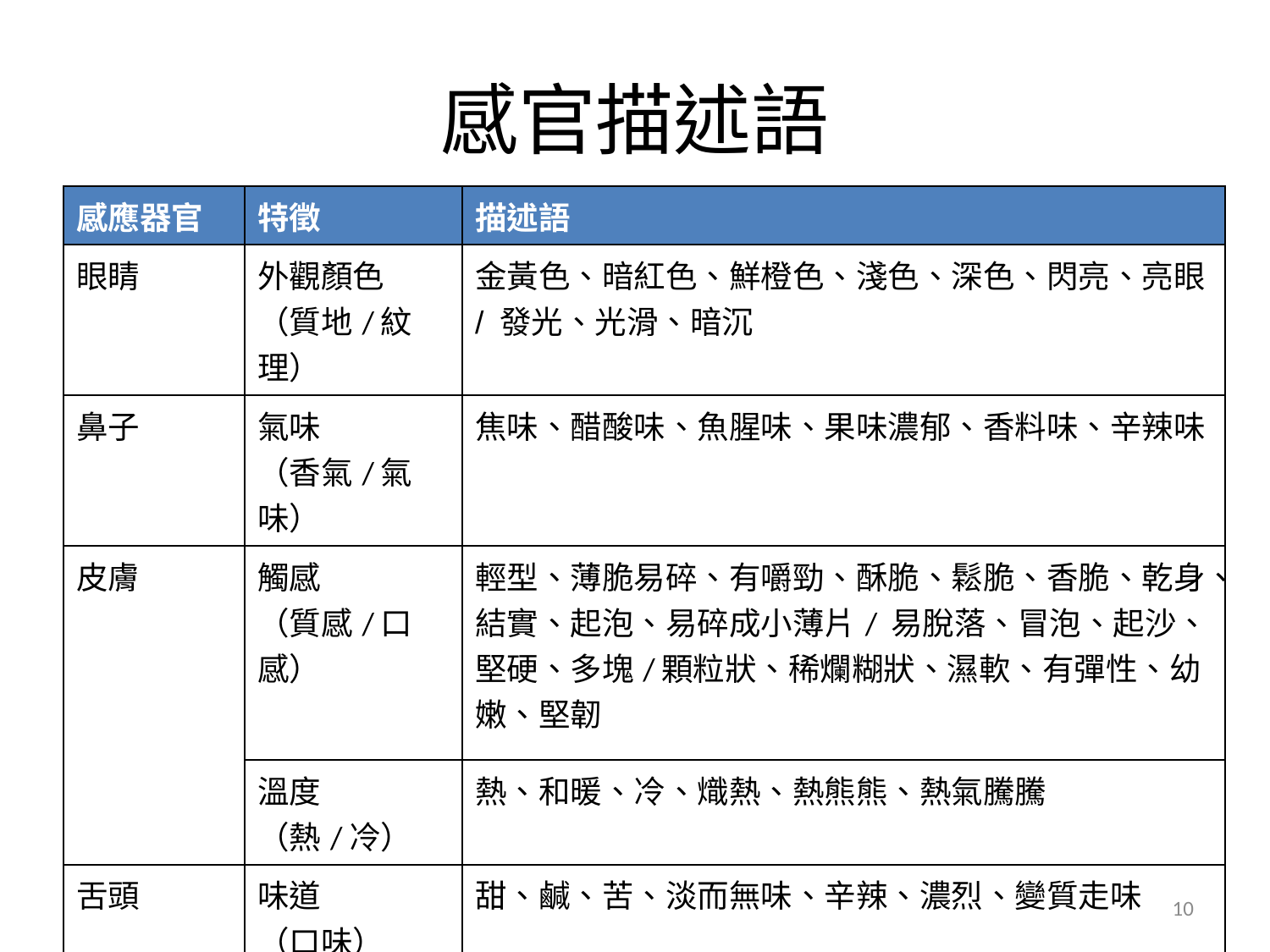

# 感官描述語
| 感應器官 | 特徵 | 描述語 |
| --- | --- | --- |
| 眼睛 | 外觀顏色 （質地/紋理） | 金黃色、暗紅色、鮮橙色、淺色、深色、閃亮、亮眼 / 發光、光滑、暗沉 |
| 鼻子 | 氣味 （香氣/氣味） | 焦味、醋酸味、魚腥味、果味濃郁、香料味、辛辣味 |
| 皮膚 | 觸感 （質感/口感） | 輕型、薄脆易碎、有嚼勁、酥脆、鬆脆、香脆、乾身、結實、起泡、易碎成小薄片/ 易脫落、冒泡、起沙、堅硬、多塊/顆粒狀、稀爛糊狀、濕軟、有彈性、幼嫩、堅韌 |
|  | 溫度 （熱/冷） | 熱、和暖、冷、熾熱、熱熊熊、熱氣騰騰 |
| 舌頭 | 味道 （口味） | 甜、鹹、苦、淡而無味、辛辣、濃烈、變質走味 |
|  | 食物種類 | 洋蔥、檸檬、椰子、朱古力、八角、薄荷、蒜頭、肉 |
| 耳朵 | 聲音 | 劈啪聲、嘶嘶聲、呯呯聲、爽脆聲、沙沙聲 |
10